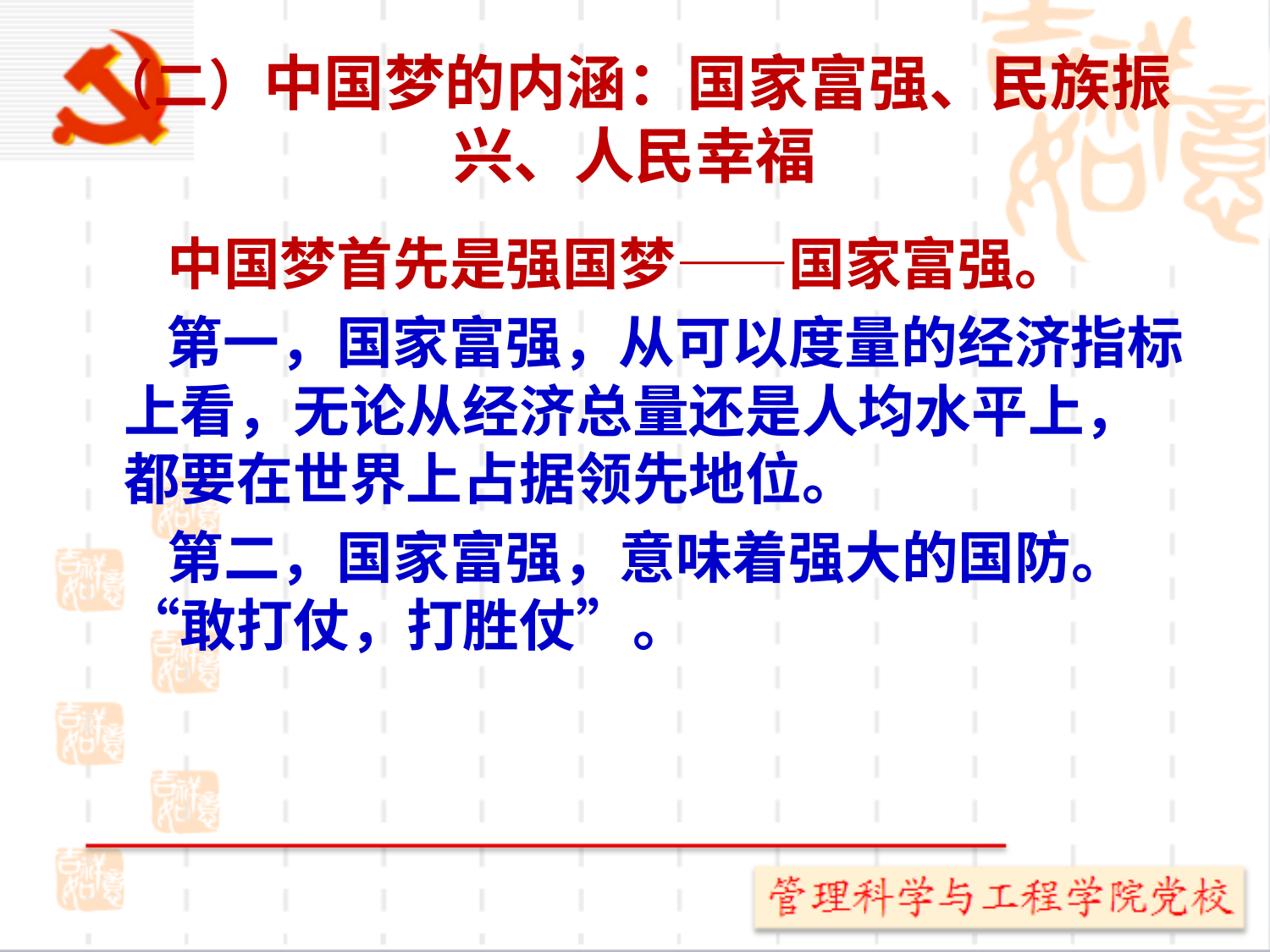

# （二）中国梦的内涵：国家富强、民族振兴、人民幸福
      中国梦首先是强国梦——国家富强。
       第一，国家富强，从可以度量的经济指标上看，无论从经济总量还是人均水平上，都要在世界上占据领先地位。
      第二，国家富强，意味着强大的国防。“敢打仗，打胜仗”。